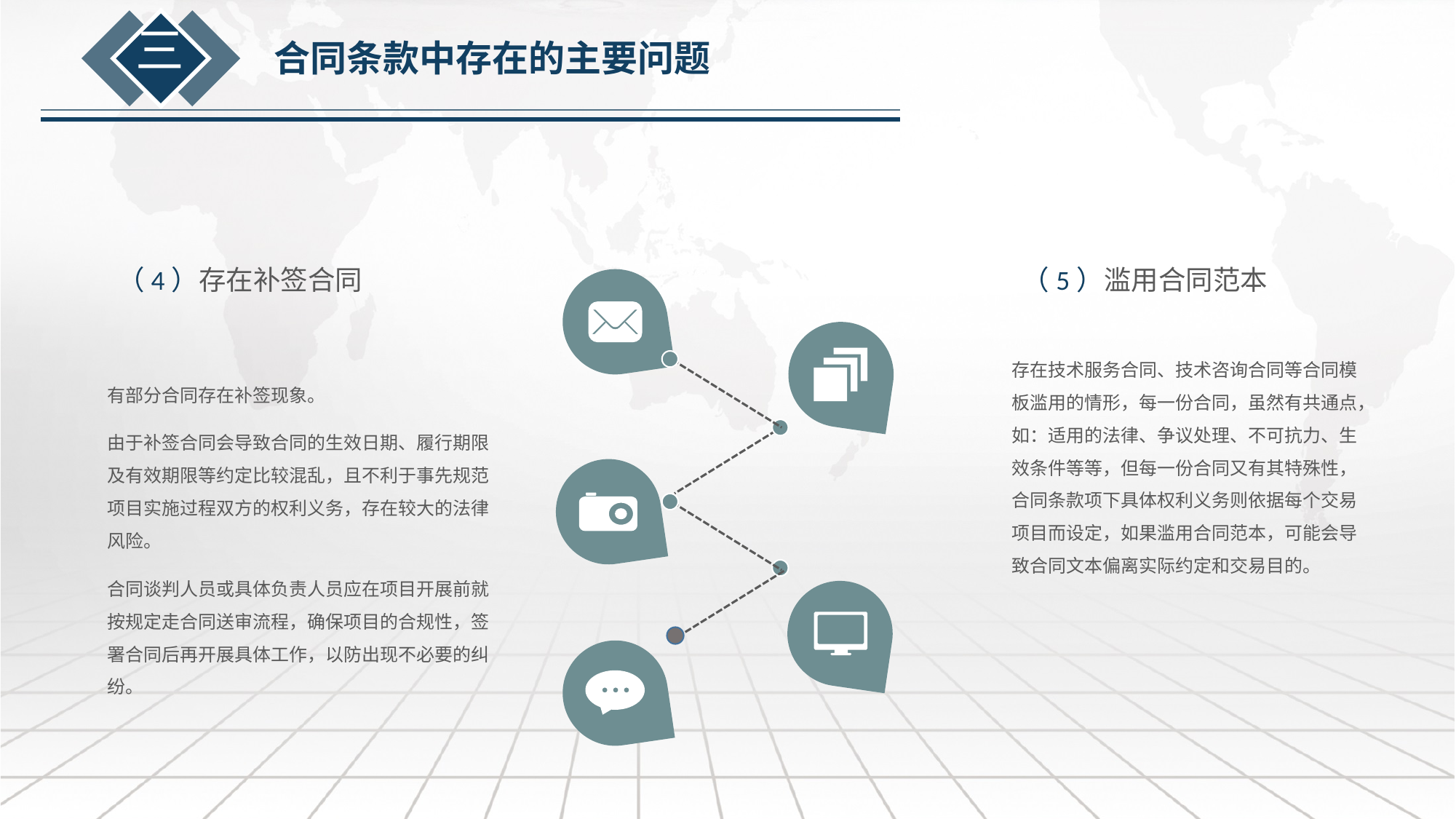

三

合同条款中存在的主要问题
（4）存在补签合同
（5）滥用合同范本

存在技术服务合同、技术咨询合同等合同模板滥用的情形，每一份合同，虽然有共通点，如：适用的法律、争议处理、不可抗力、生效条件等等，但每一份合同又有其特殊性，合同条款项下具体权利义务则依据每个交易项目而设定，如果滥用合同范本，可能会导致合同文本偏离实际约定和交易目的。

有部分合同存在补签现象。
由于补签合同会导致合同的生效日期、履行期限及有效期限等约定比较混乱，且不利于事先规范项目实施过程双方的权利义务，存在较大的法律风险。
合同谈判人员或具体负责人员应在项目开展前就按规定走合同送审流程，确保项目的合规性，签署合同后再开展具体工作，以防出现不必要的纠纷。